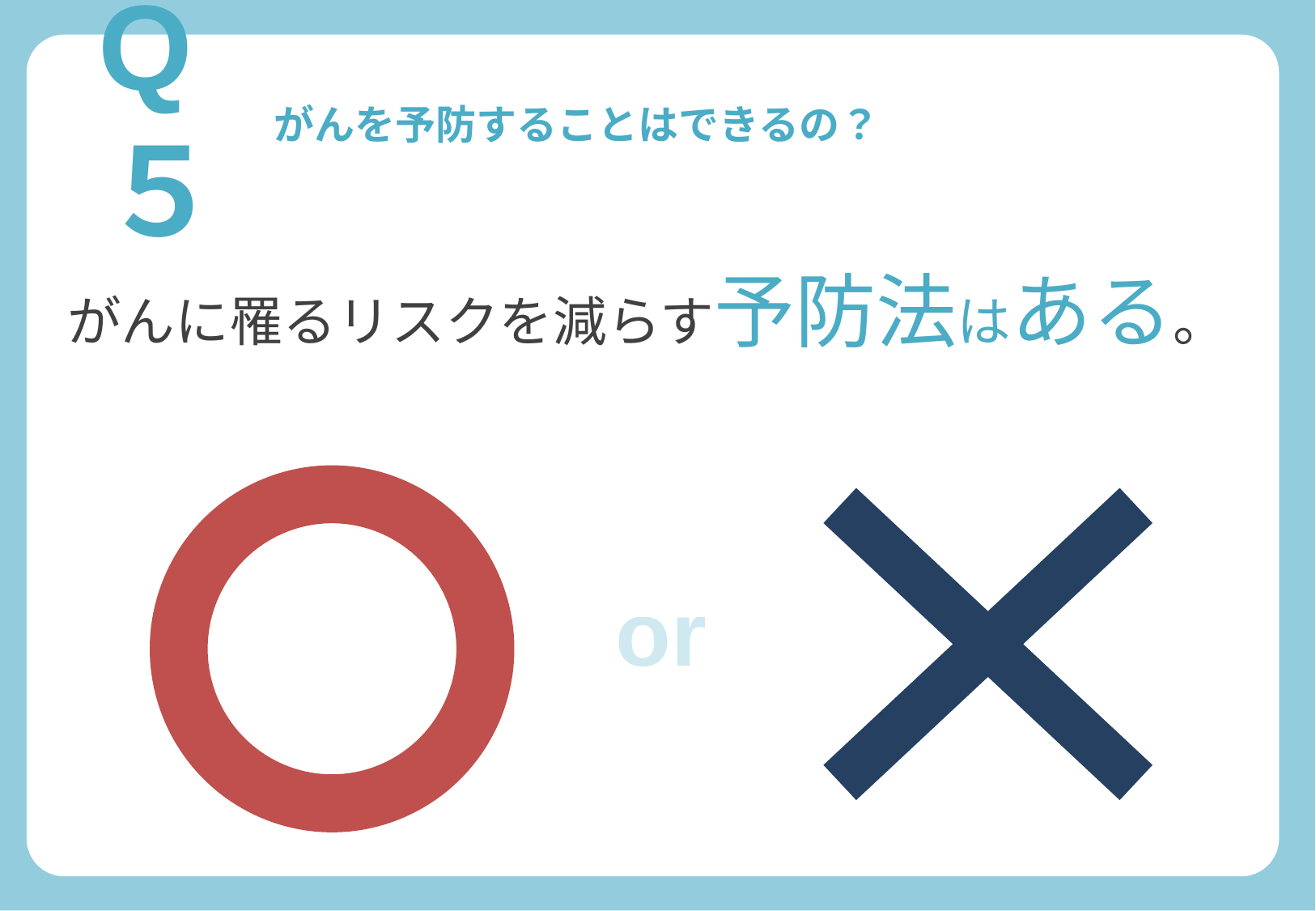

Q５

がんを予防することはできるの？
がんに罹るリスクを減らす予防法はある。

or